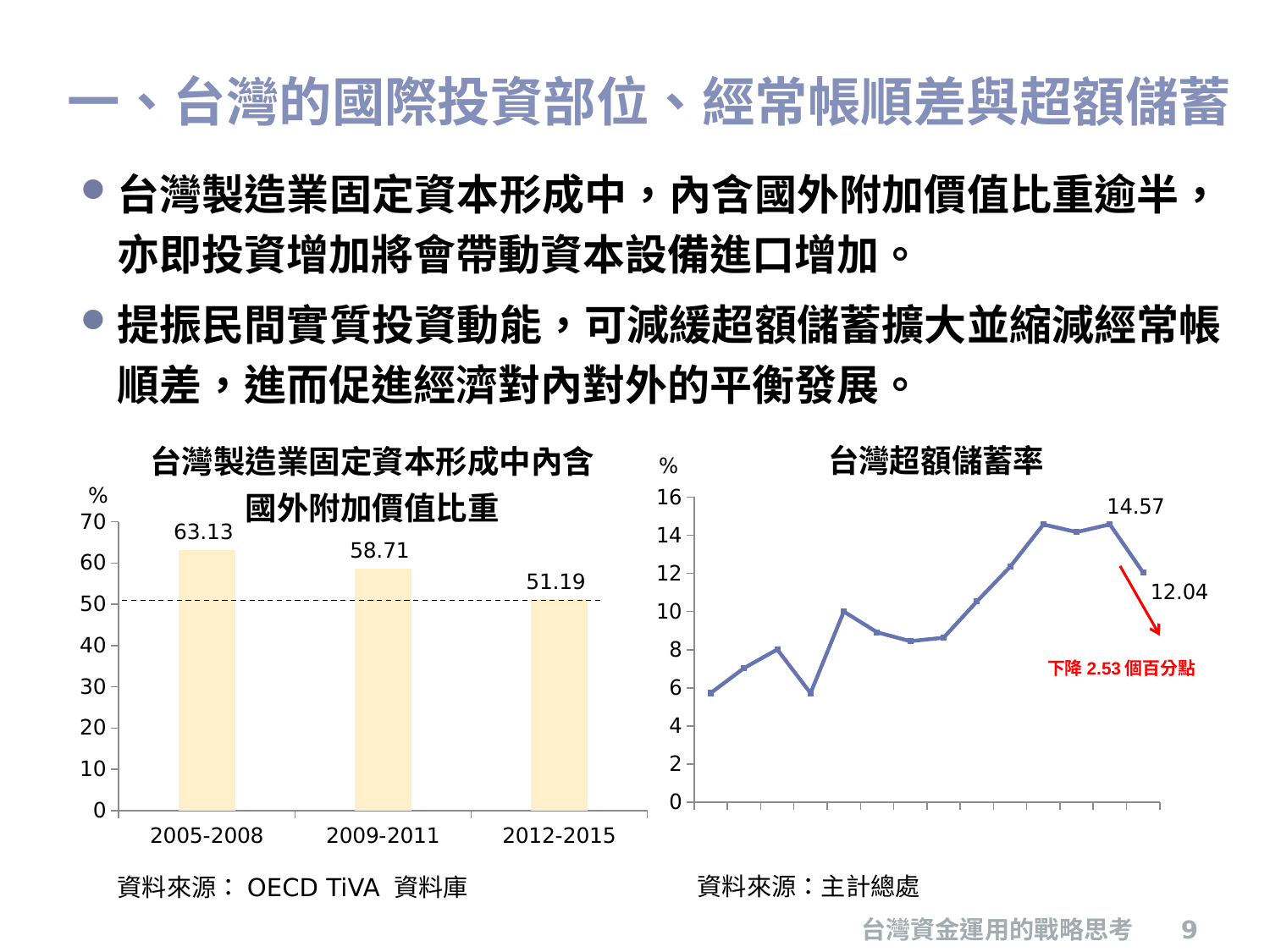

# 一、台灣的國際投資部位、經常帳順差與超額儲蓄
台灣製造業固定資本形成中，內含國外附加價值比重逾半，亦即投資增加將會帶動資本設備進口增加。
提振民間實質投資動能，可減緩超額儲蓄擴大並縮減經常帳順差，進而促進經濟對內對外的平衡發展。

### Chart: 台灣製造業固定資本形成中內含國外附加價值比重

| Category |  |
|---|---|
| 2005-2008 | 63.133762302317244 |
| 2009-2011 | 58.70774549733099 |
| 2012-2015 | 51.186338409022035 |

### Chart: 台灣超額儲蓄率

| Category | 超額儲蓄率 |
|---|---|
| 2005 | 5.7318995535858495 |
| 2006 | 7.034532787564904 |
| 2007 | 8.013091575818853 |
| 2008 | 5.7245516648501855 |
| 2009 | 10.003162463132632 |
| 2010 | 8.915961204361691 |
| 2011 | 8.44887532267452 |
| 2012 | 8.6312045327198 |
| 2013 | 10.53140459525348 |
| 2014 | 12.349999894466455 |
| 2015 | 14.565355618393127 |
| 2016 | 14.167688072186175 |
| 2017 | 14.572099784334783 |
| 2018 | 12.040932624509965 |
下降2.53個百分點
資料來源：主計總處
資料來源：OECD TiVA 資料庫
台灣資金運用的戰略思考
9